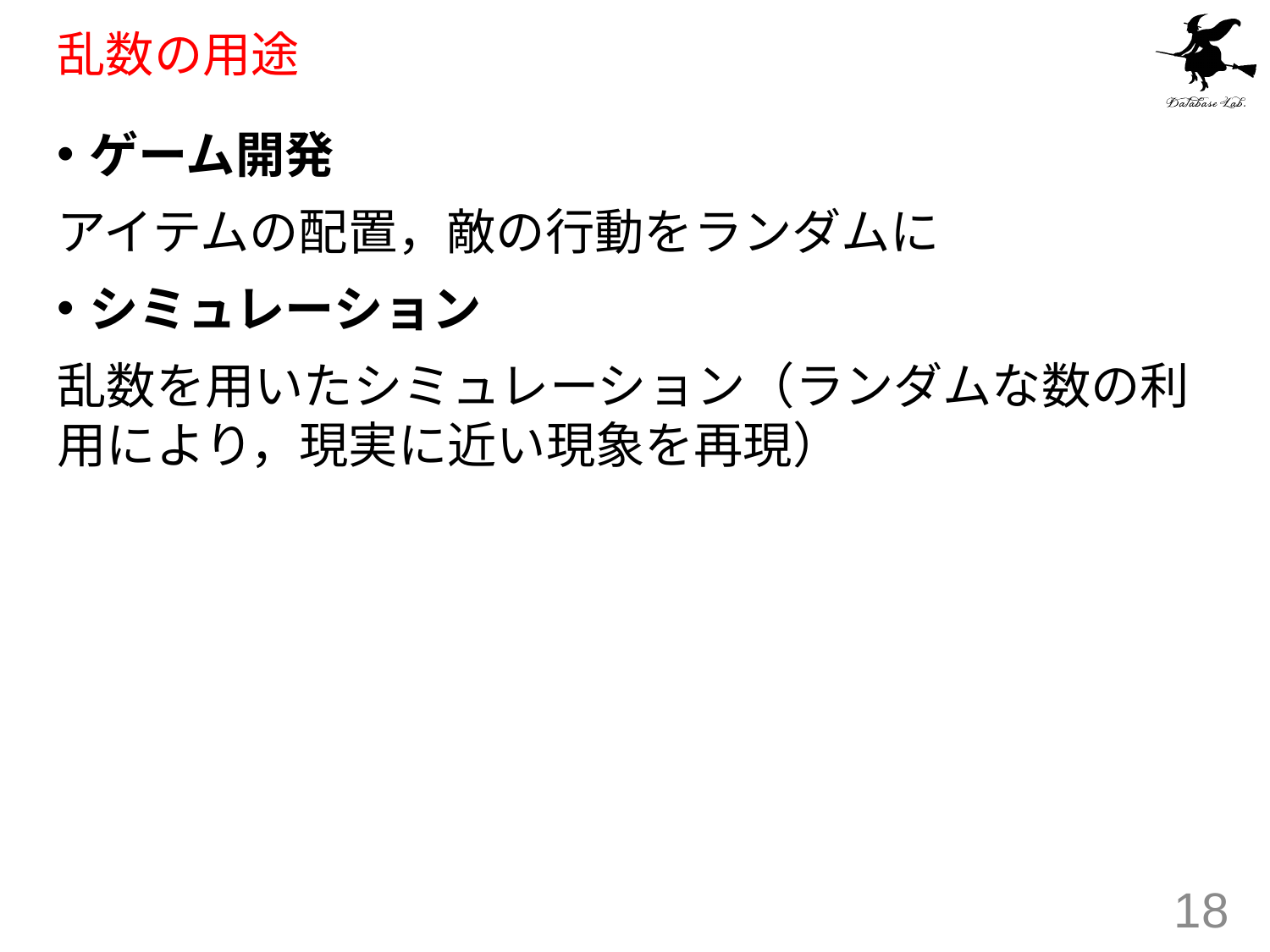

# 乱数の用途
ゲーム開発
アイテムの配置，敵の行動をランダムに
シミュレーション
乱数を用いたシミュレーション（ランダムな数の利用により，現実に近い現象を再現）
18